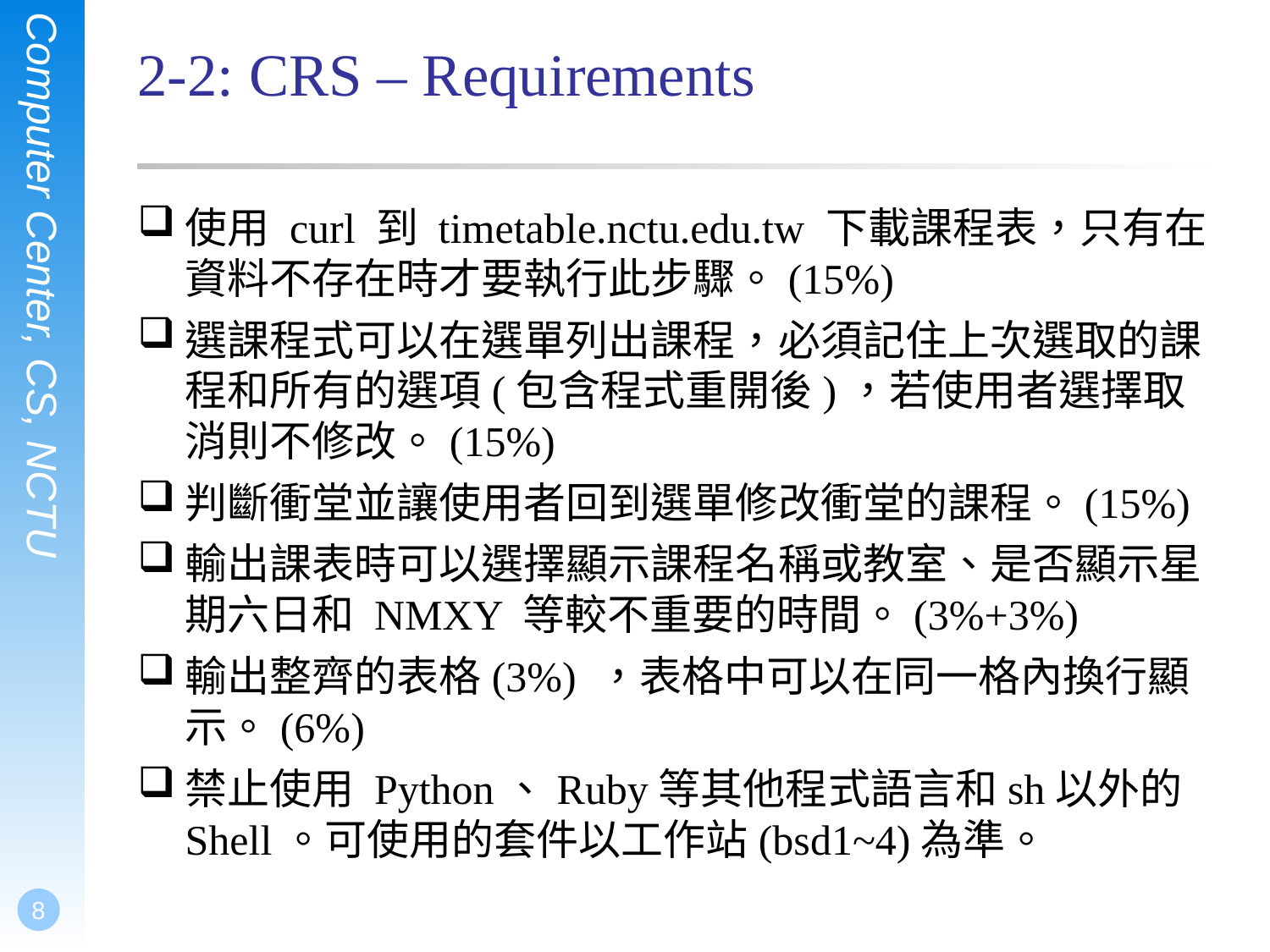

# 2-2: CRS – Requirements
使用 curl 到 timetable.nctu.edu.tw 下載課程表，只有在資料不存在時才要執行此步驟。(15%)
選課程式可以在選單列出課程，必須記住上次選取的課程和所有的選項(包含程式重開後)，若使用者選擇取消則不修改。(15%)
判斷衝堂並讓使用者回到選單修改衝堂的課程。(15%)
輸出課表時可以選擇顯示課程名稱或教室、是否顯示星期六日和 NMXY 等較不重要的時間。(3%+3%)
輸出整齊的表格(3%) ，表格中可以在同一格內換行顯示。(6%)
禁止使用 Python、Ruby等其他程式語言和sh以外的Shell。可使用的套件以工作站(bsd1~4)為準。